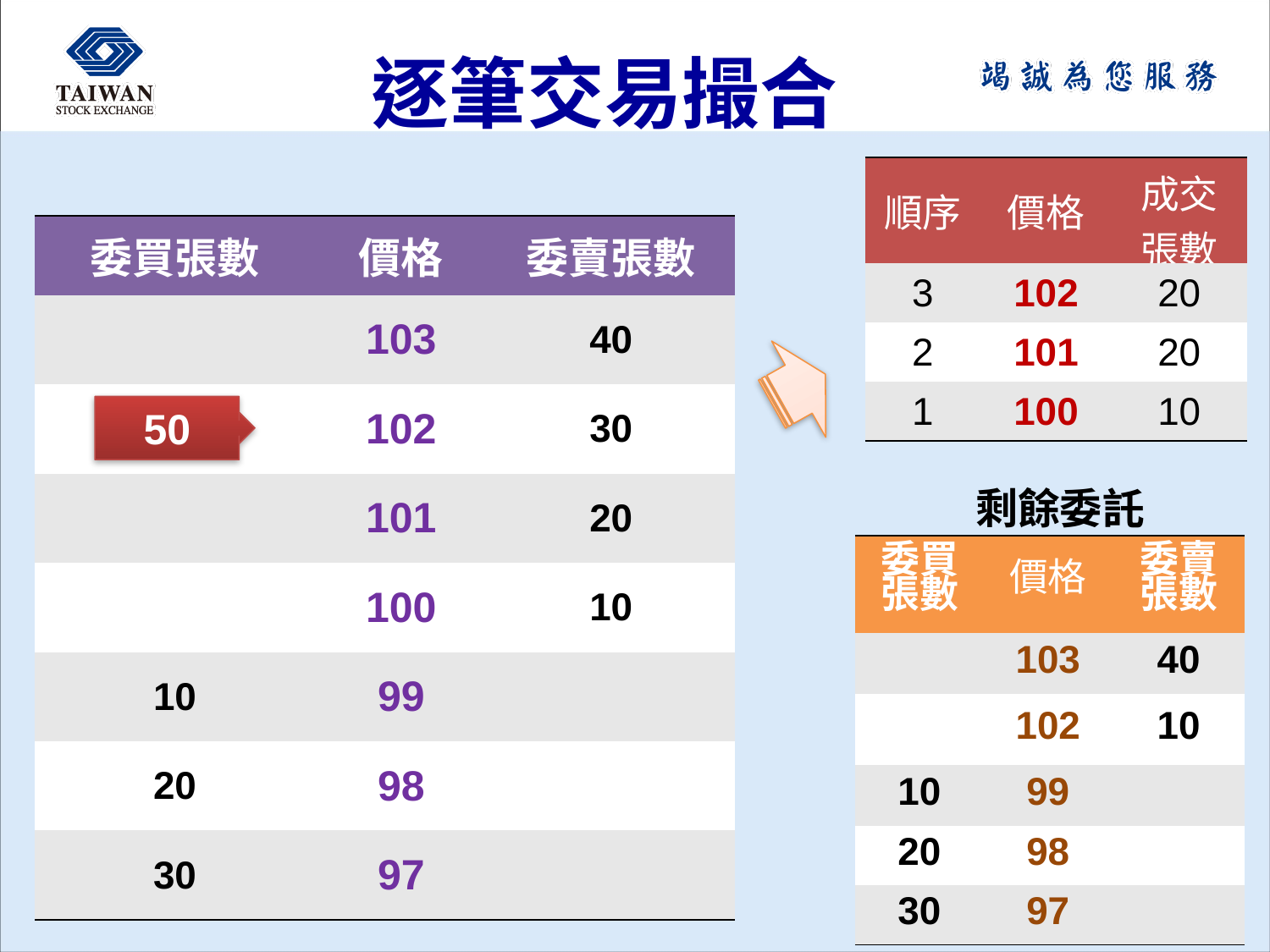

# 逐筆交易撮合
| 順序 | 價格 | 成交張數 |
| --- | --- | --- |
| 3 | 102 | 20 |
| 2 | 101 | 20 |
| 1 | 100 | 10 |
| 委買張數 | 價格 | 委賣張數 |
| --- | --- | --- |
|  | 103 | 40 |
|  | 102 | 30 |
|  | 101 | 20 |
|  | 100 | 10 |
| 10 | 99 |  |
| 20 | 98 |  |
| 30 | 97 |  |

50
剩餘委託
| 委買張數 | 價格 | 委賣張數 |
| --- | --- | --- |
|  | 103 | 40 |
|  | 102 | 10 |
| 10 | 99 |  |
| 20 | 98 |  |
| 30 | 97 |  |